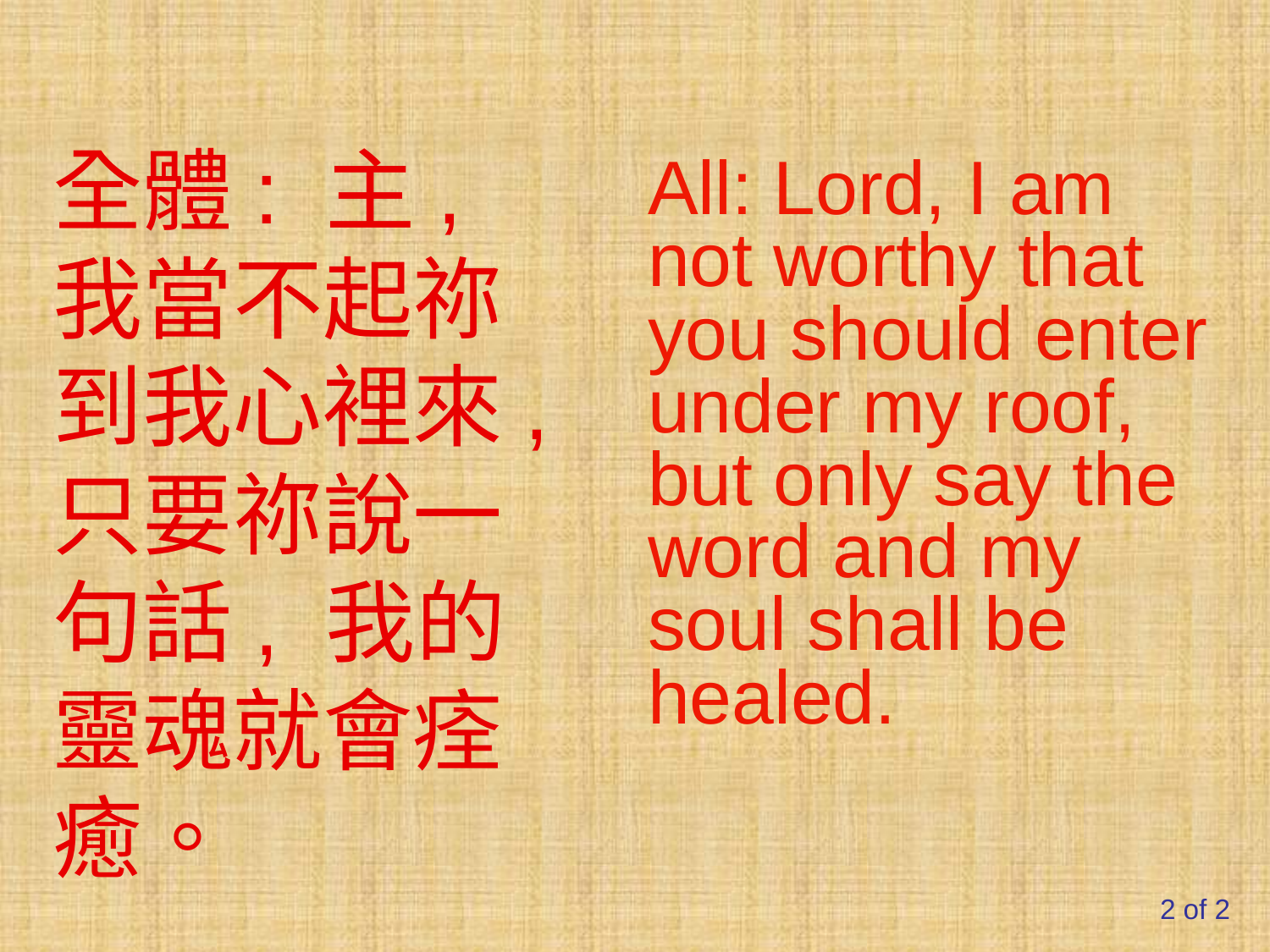

全體: 主, 我當不起祢到我心裡來, 只要祢說一句話, 我的靈魂就會痊癒。
All: Lord, I am not worthy that you should enter under my roof, but only say the word and my soul shall be healed.
2 of 2